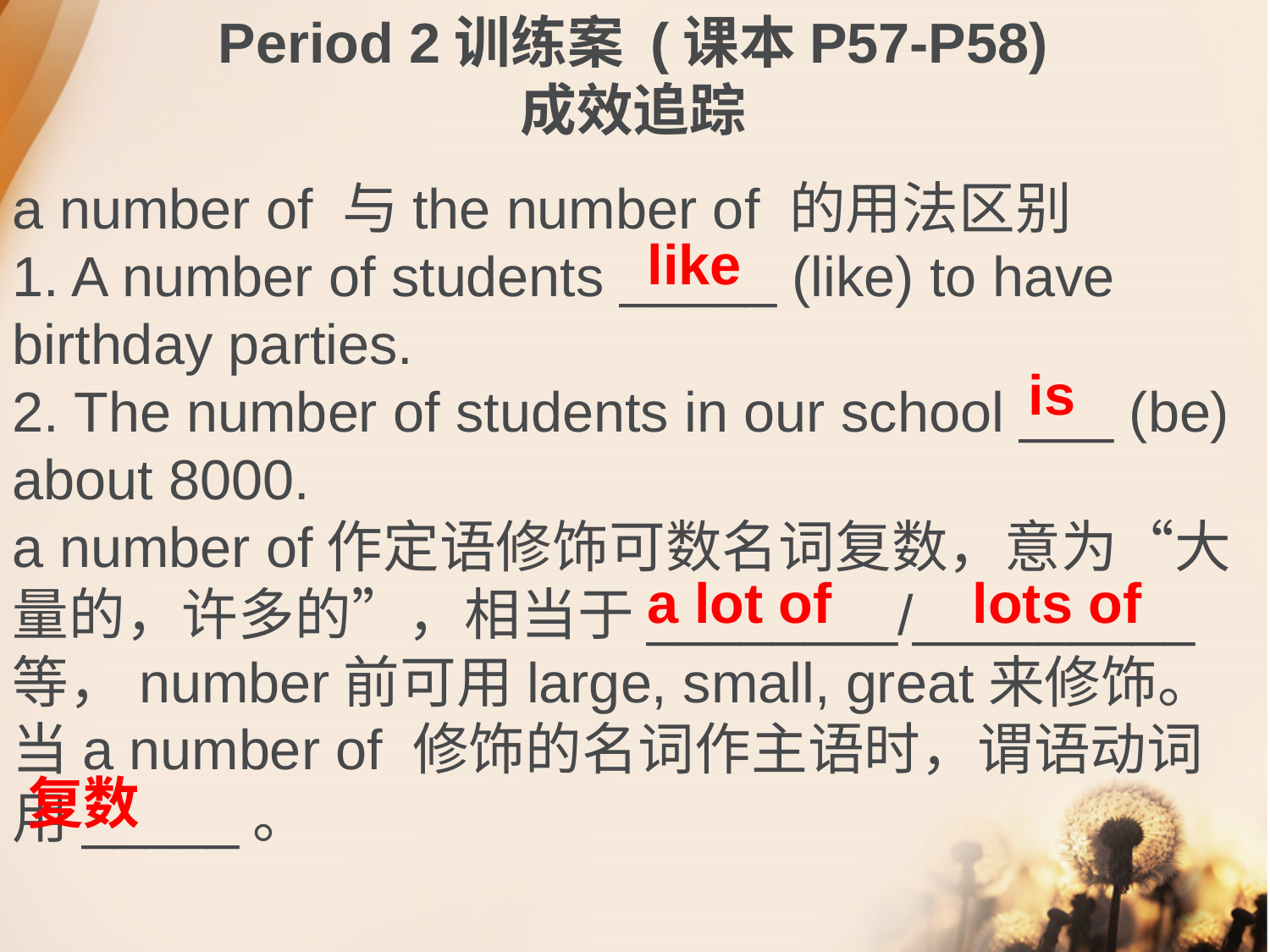

Period 2训练案 (课本P57-P58)
成效追踪
a number of 与the number of 的用法区别
1. A number of students _____ (like) to have birthday parties.
2. The number of students in our school ___ (be) about 8000.
a number of作定语修饰可数名词复数，意为“大量的，许多的”，相当于________/_________等，number前可用large, small, great来修饰。
当a number of 修饰的名词作主语时，谓语动词用_____。
like
is
a lot of         lots of
复数